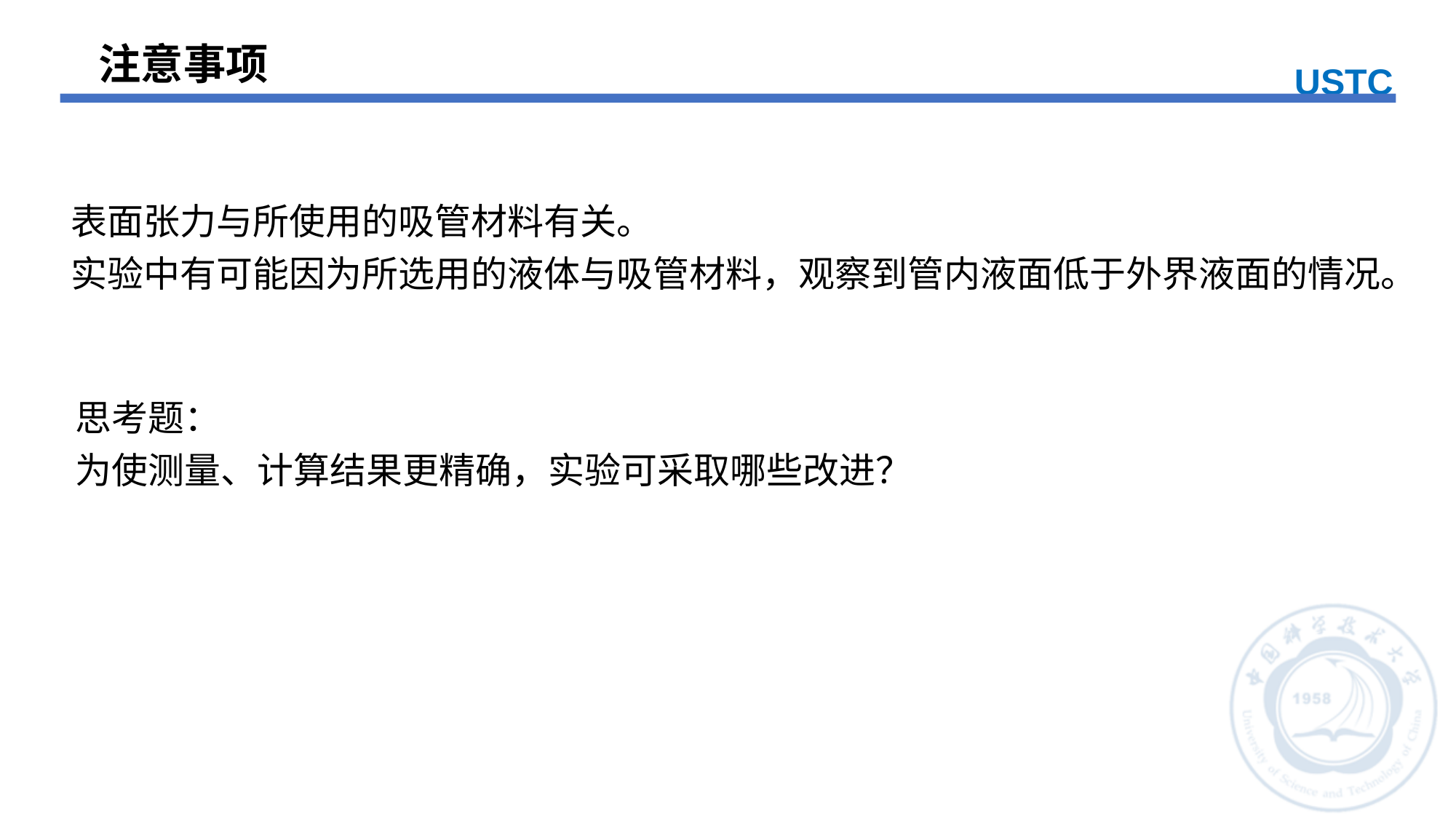

注意事项
USTC

表面张力与所使用的吸管材料有关。
实验中有可能因为所选用的液体与吸管材料，观察到管内液面低于外界液面的情况。
思考题：
为使测量、计算结果更精确，实验可采取哪些改进？